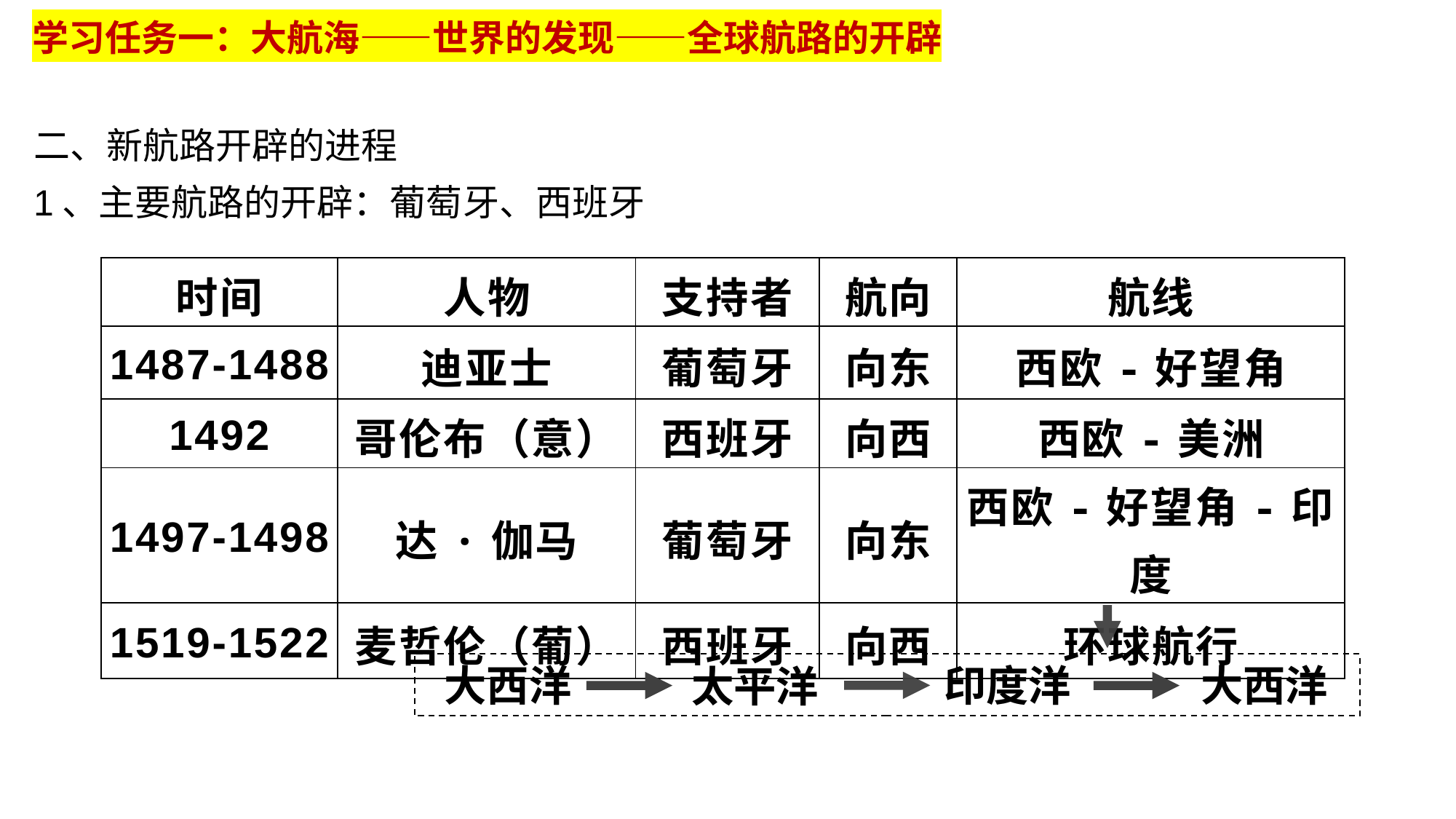

学习任务一：大航海——世界的发现——全球航路的开辟
二、新航路开辟的进程
1、主要航路的开辟：葡萄牙、西班牙

| 时间 | 人物 | 支持者 | 航向 | 航线 |
| --- | --- | --- | --- | --- |
| 1487-1488 | 迪亚士 | 葡萄牙 | 向东 | 西欧-好望角 |
| 1492 | 哥伦布（意） | 西班牙 | 向西 | 西欧-美洲 |
| 1497-1498 | 达·伽马 | 葡萄牙 | 向东 | 西欧-好望角-印度 |
| 1519-1522 | 麦哲伦（葡） | 西班牙 | 向西 | 环球航行 |

大西洋

印度洋
大西洋
太平洋